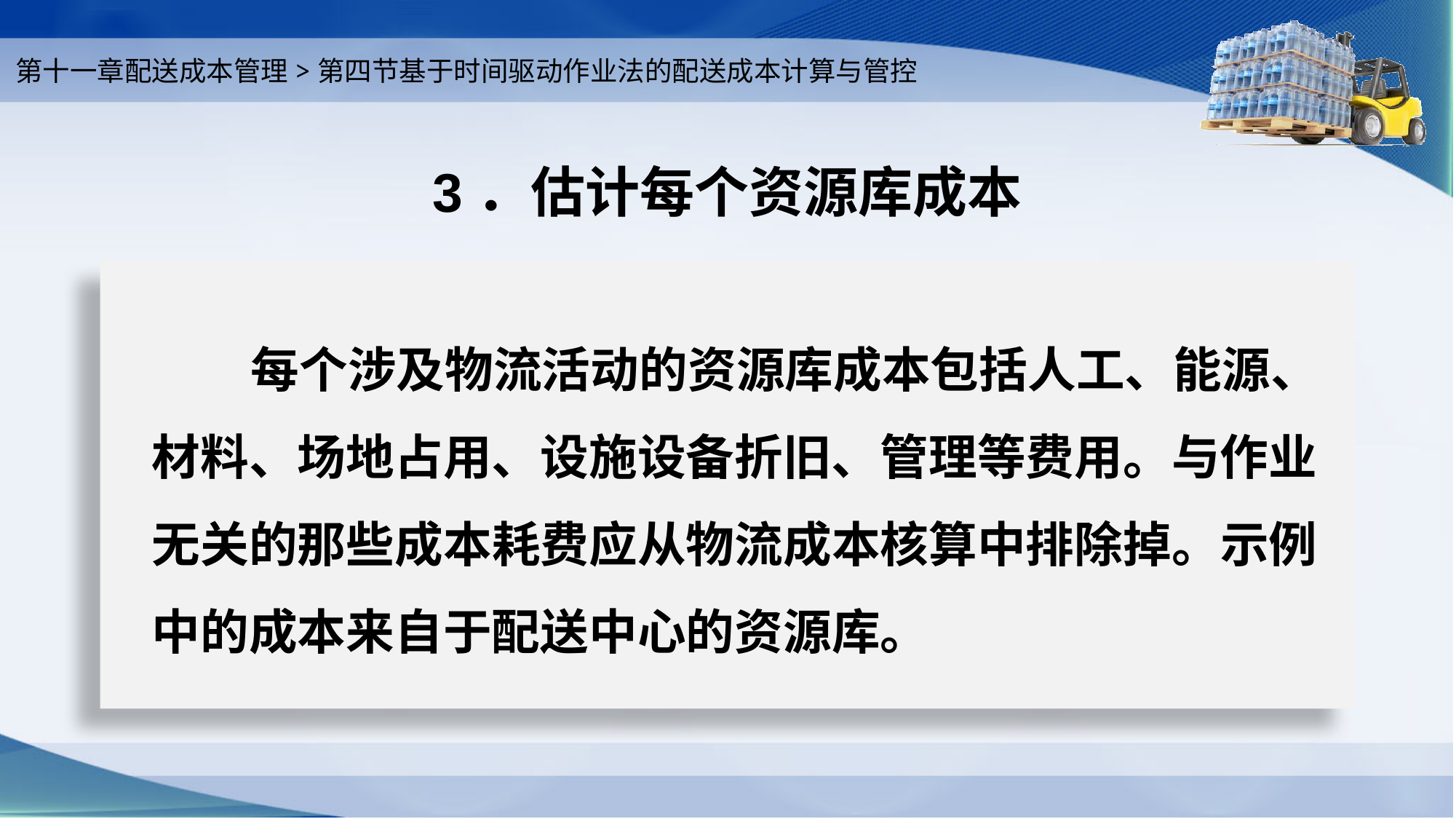

第十一章配送成本管理>第四节基于时间驱动作业法的配送成本计算与管控
# 3．估计每个资源库成本
每个涉及物流活动的资源库成本包括人工、能源、材料、场地占用、设施设备折旧、管理等费用。与作业无关的那些成本耗费应从物流成本核算中排除掉。示例中的成本来自于配送中心的资源库。